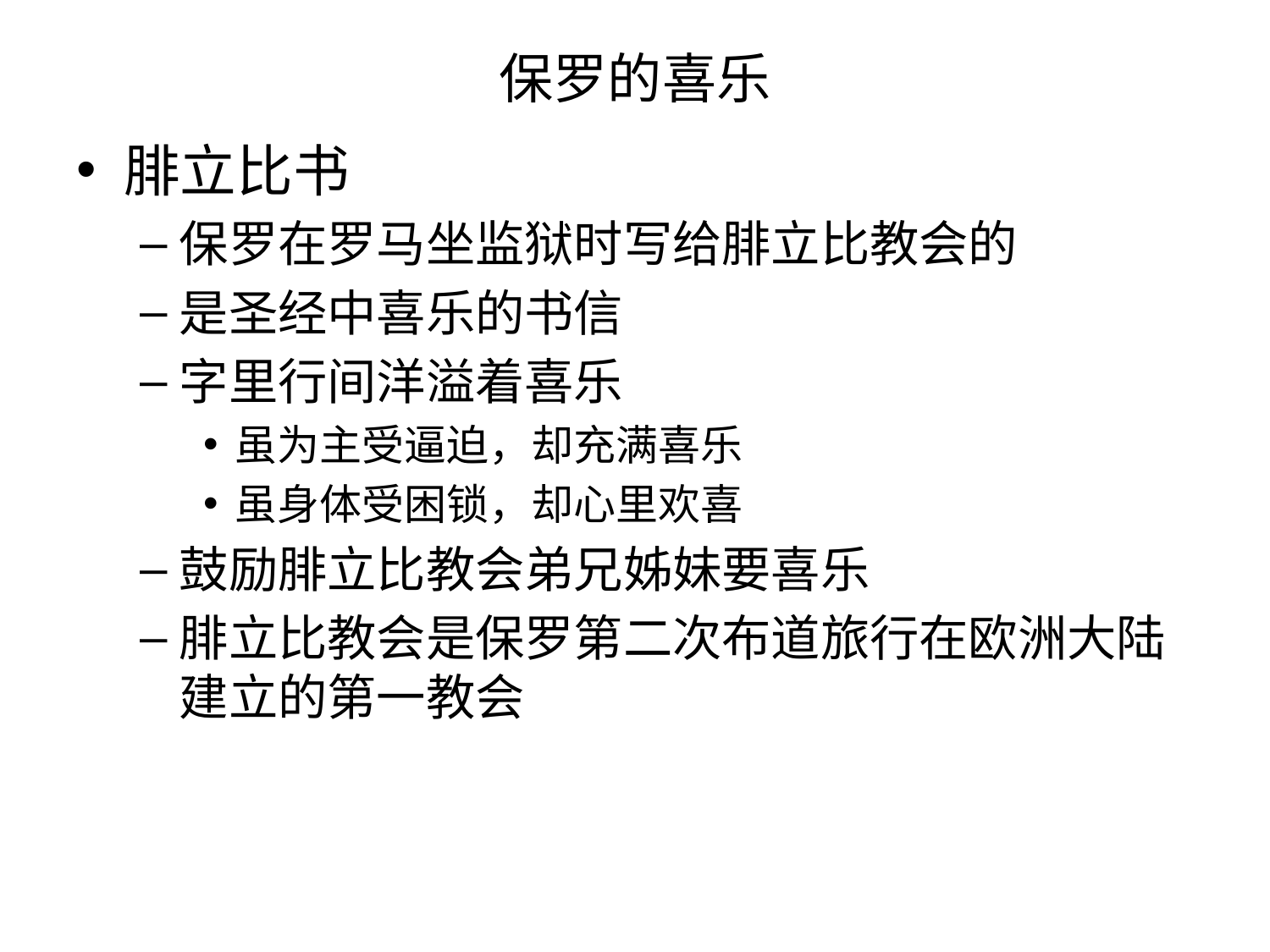

# 保罗的喜乐
腓立比书
保罗在罗马坐监狱时写给腓立比教会的
是圣经中喜乐的书信
字里行间洋溢着喜乐
虽为主受逼迫，却充满喜乐
虽身体受困锁，却心里欢喜
鼓励腓立比教会弟兄姊妹要喜乐
腓立比教会是保罗第二次布道旅行在欧洲大陆建立的第一教会